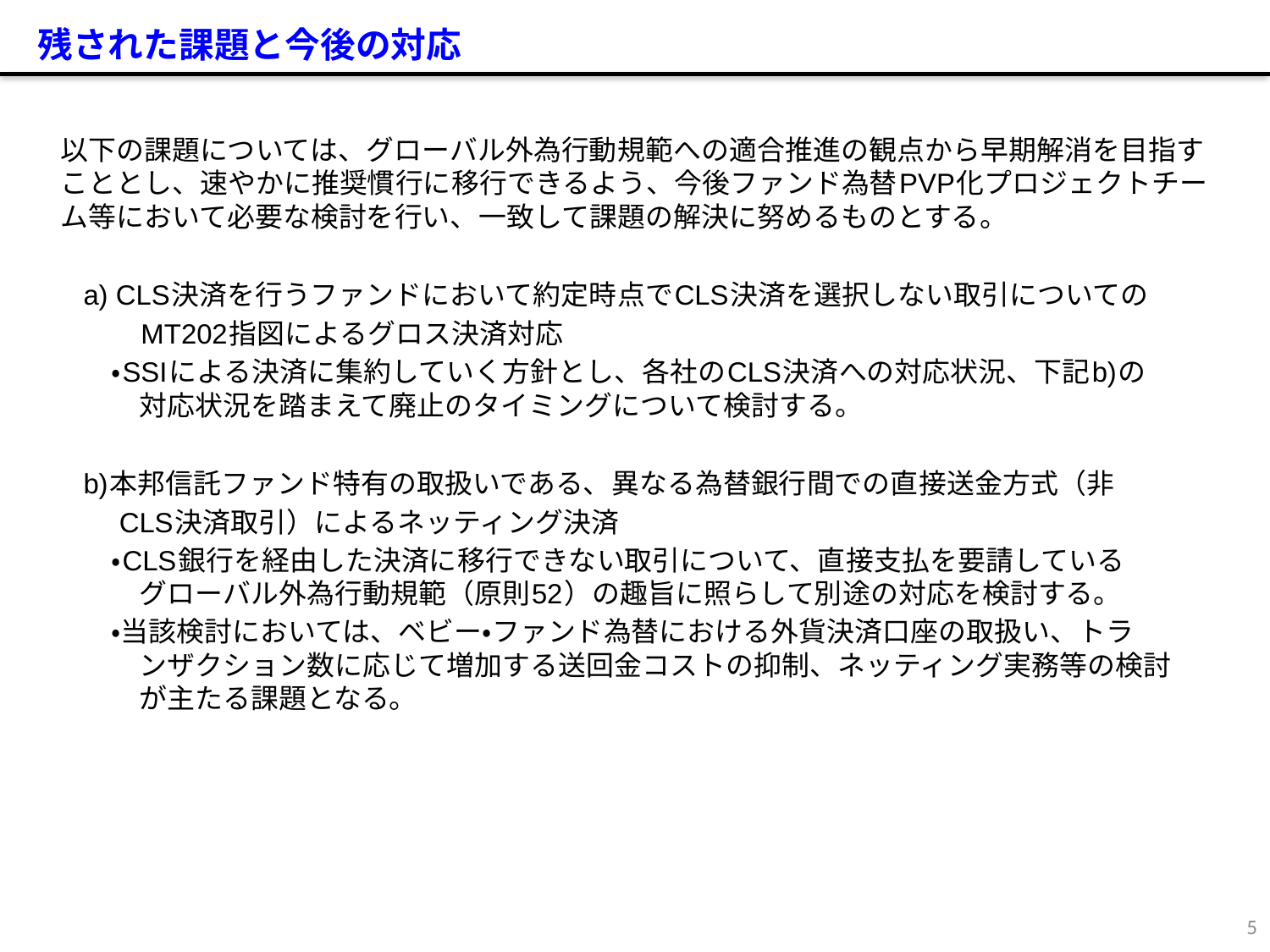

# 残された課題と今後の対応
以下の課題については、グローバル外為行動規範への適合推進の観点から早期解消を目指すこととし、速やかに推奨慣行に移行できるよう、今後ファンド為替PVP化プロジェクトチーム等において必要な検討を行い、一致して課題の解決に努めるものとする。

a) CLS決済を行うファンドにおいて約定時点でCLS決済を選択しない取引についての
　　MT202指図によるグロス決済対応
　・SSIによる決済に集約していく方針とし、各社のCLS決済への対応状況、下記b)の
　　対応状況を踏まえて廃止のタイミングについて検討する。

b)本邦信託ファンド特有の取扱いである、異なる為替銀行間での直接送金方式（非
　 CLS決済取引）によるネッティング決済
　・CLS銀行を経由した決済に移行できない取引について、直接支払を要請している
　　グローバル外為行動規範（原則52）の趣旨に照らして別途の対応を検討する。
　・当該検討においては、ベビー・ファンド為替における外貨決済口座の取扱い、トラ
　　ンザクション数に応じて増加する送回金コストの抑制、ネッティング実務等の検討
　　が主たる課題となる。

5